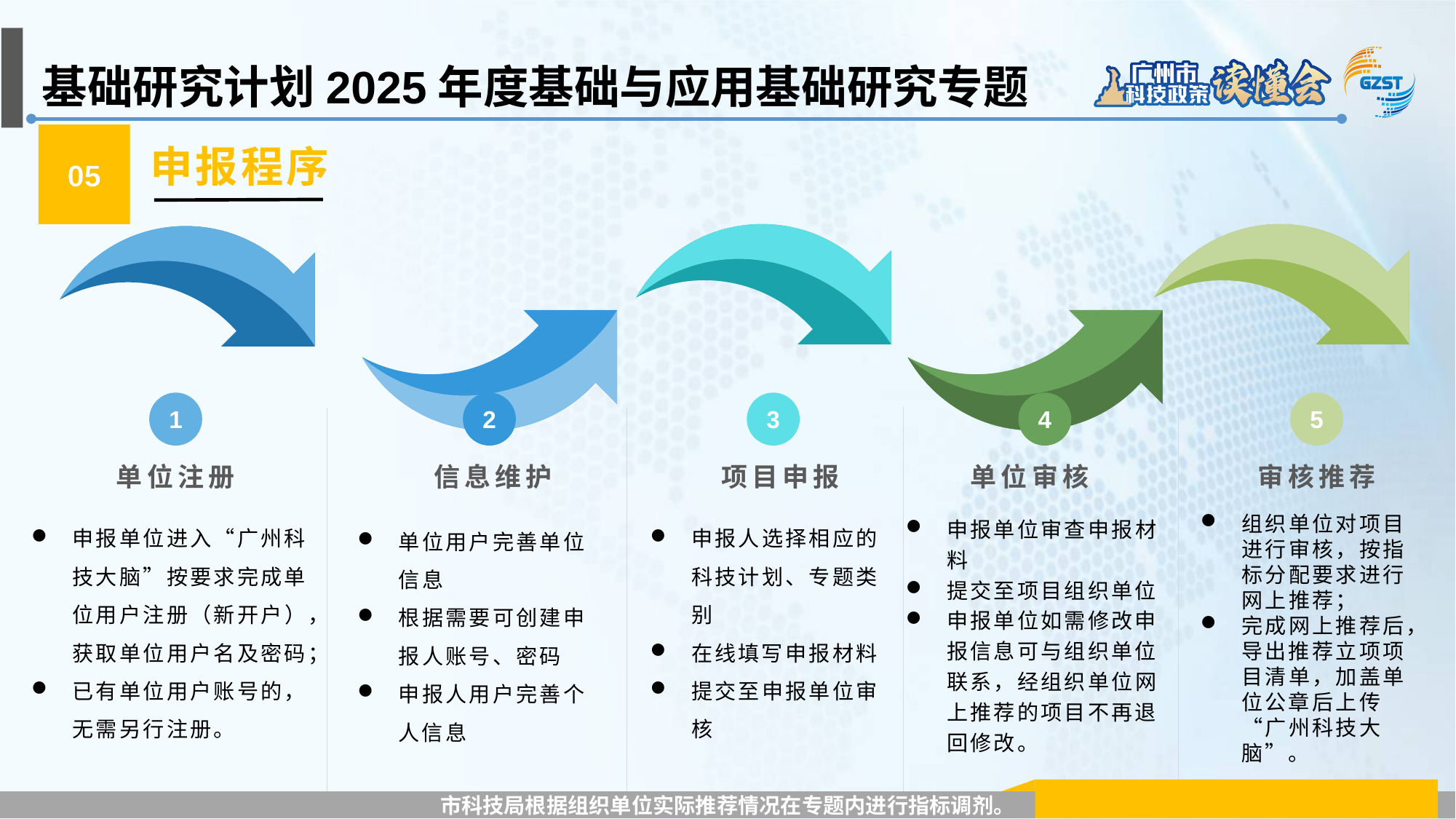

基础研究计划2025年度基础与应用基础研究专题

05
申报程序

1
2
3
4
5
单位注册
信息维护
项目申报
单位审核
审核推荐
组织单位对项目进行审核，按指标分配要求进行网上推荐；
完成网上推荐后，导出推荐立项项目清单，加盖单位公章后上传“广州科技大脑”。
申报单位审查申报材料
提交至项目组织单位
申报单位如需修改申报信息可与组织单位联系，经组织单位网上推荐的项目不再退回修改。
申报单位进入“广州科技大脑”按要求完成单位用户注册（新开户），获取单位用户名及密码；
已有单位用户账号的，无需另行注册。
申报人选择相应的科技计划、专题类别
在线填写申报材料
提交至申报单位审核

单位用户完善单位信息
根据需要可创建申报人账号、密码
申报人用户完善个人信息

市科技局根据组织单位实际推荐情况在专题内进行指标调剂。